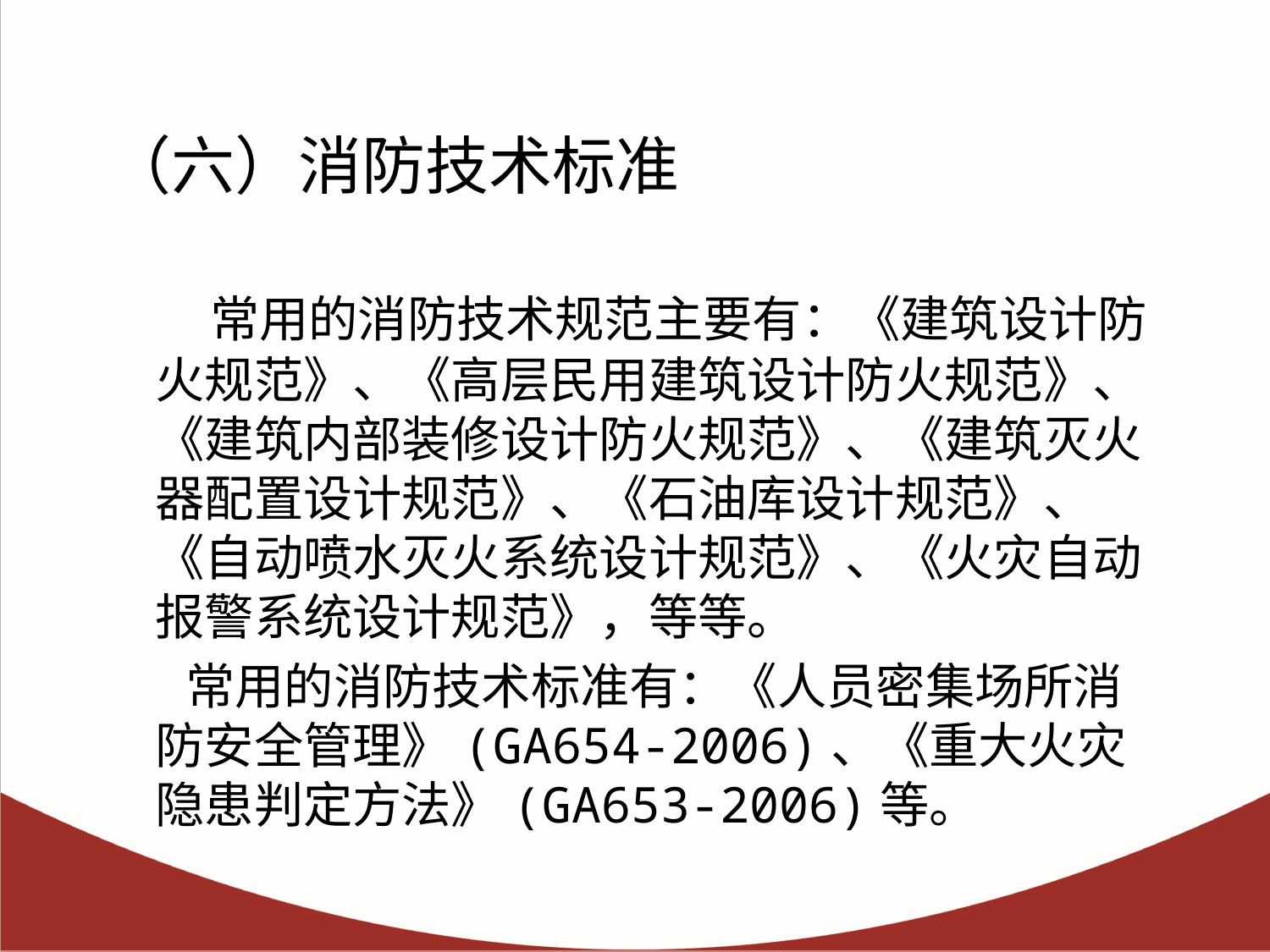

# （六）消防技术标准
       常用的消防技术规范主要有：《建筑设计防火规范》、《高层民用建筑设计防火规范》、《建筑内部装修设计防火规范》、《建筑灭火器配置设计规范》、《石油库设计规范》、《自动喷水灭火系统设计规范》、《火灾自动报警系统设计规范》，等等。
      常用的消防技术标准有：《人员密集场所消防安全管理》(GA654-2006)、《重大火灾隐患判定方法》(GA653-2006)等。